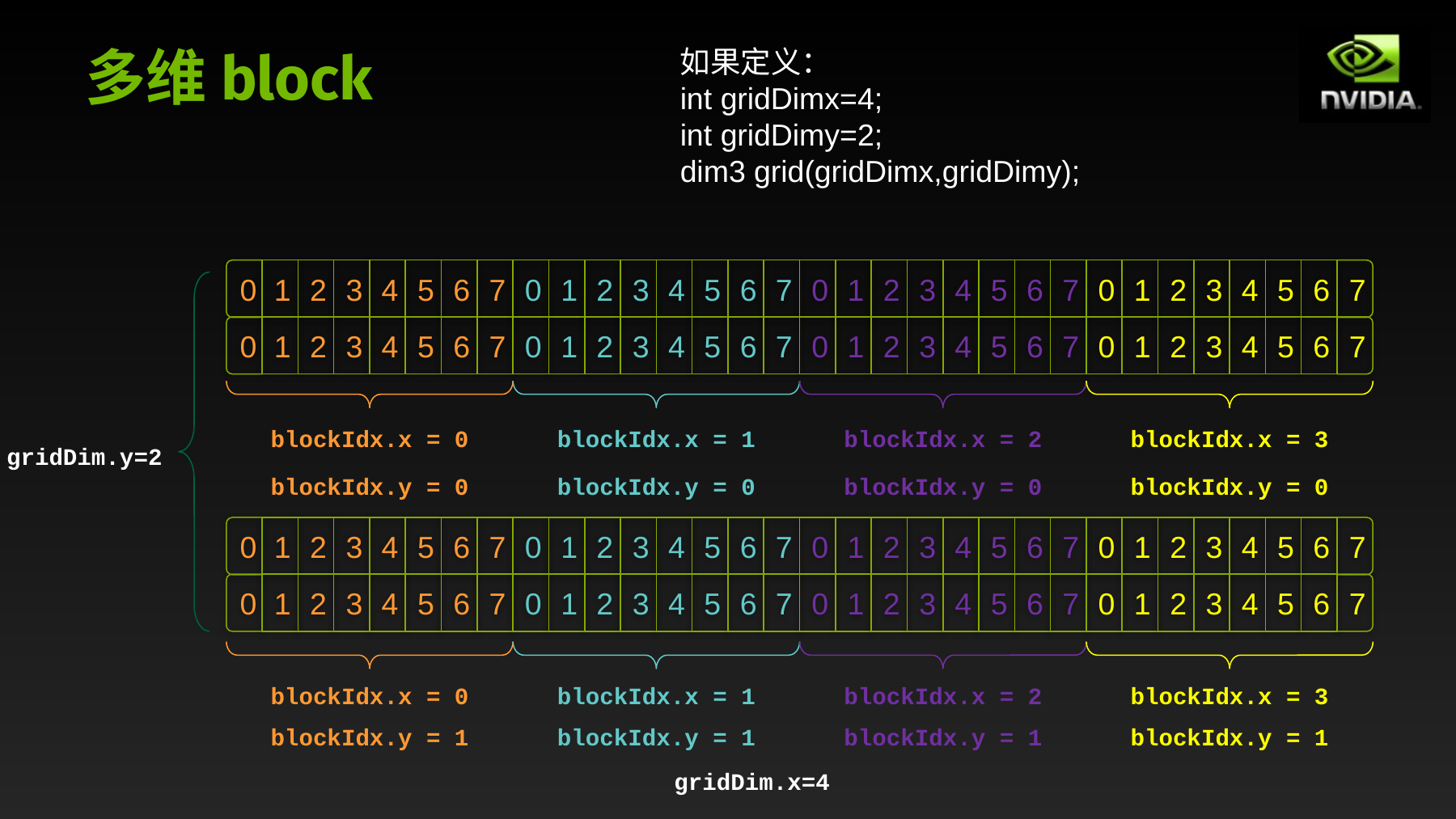

# 多维block
如果定义：
int gridDimx=4;
int gridDimy=2;
dim3 grid(gridDimx,gridDimy);
5
6
7
0
1
2
3
4
5
6
7
0
1
2
3
4
5
6
7
0
1
2
3
4
1
2
3
4
5
6
7
0

5
6
7
0
1
2
3
4
5
6
7
0
1
2
3
4
5
6
7
0
1
2
3
4
1
2
3
4
5
6
7
0

blockIdx.x = 3
blockIdx.x = 2
blockIdx.x = 0
blockIdx.x = 1
gridDim.y=2
blockIdx.y = 0
blockIdx.y = 0
blockIdx.y = 0
blockIdx.y = 0
5
6
7
0
1
2
3
4
5
6
7
0
1
2
3
4
5
6
7
0
1
2
3
4
1
2
3
4
5
6
7
0
5
6
7
0
1
2
3
4
5
6
7
0
1
2
3
4
5
6
7
0
1
2
3
4
1
2
3
4
5
6
7
0

blockIdx.x = 3
blockIdx.x = 2
blockIdx.x = 0
blockIdx.x = 1
blockIdx.y = 1
blockIdx.y = 1
blockIdx.y = 1
blockIdx.y = 1
gridDim.x=4